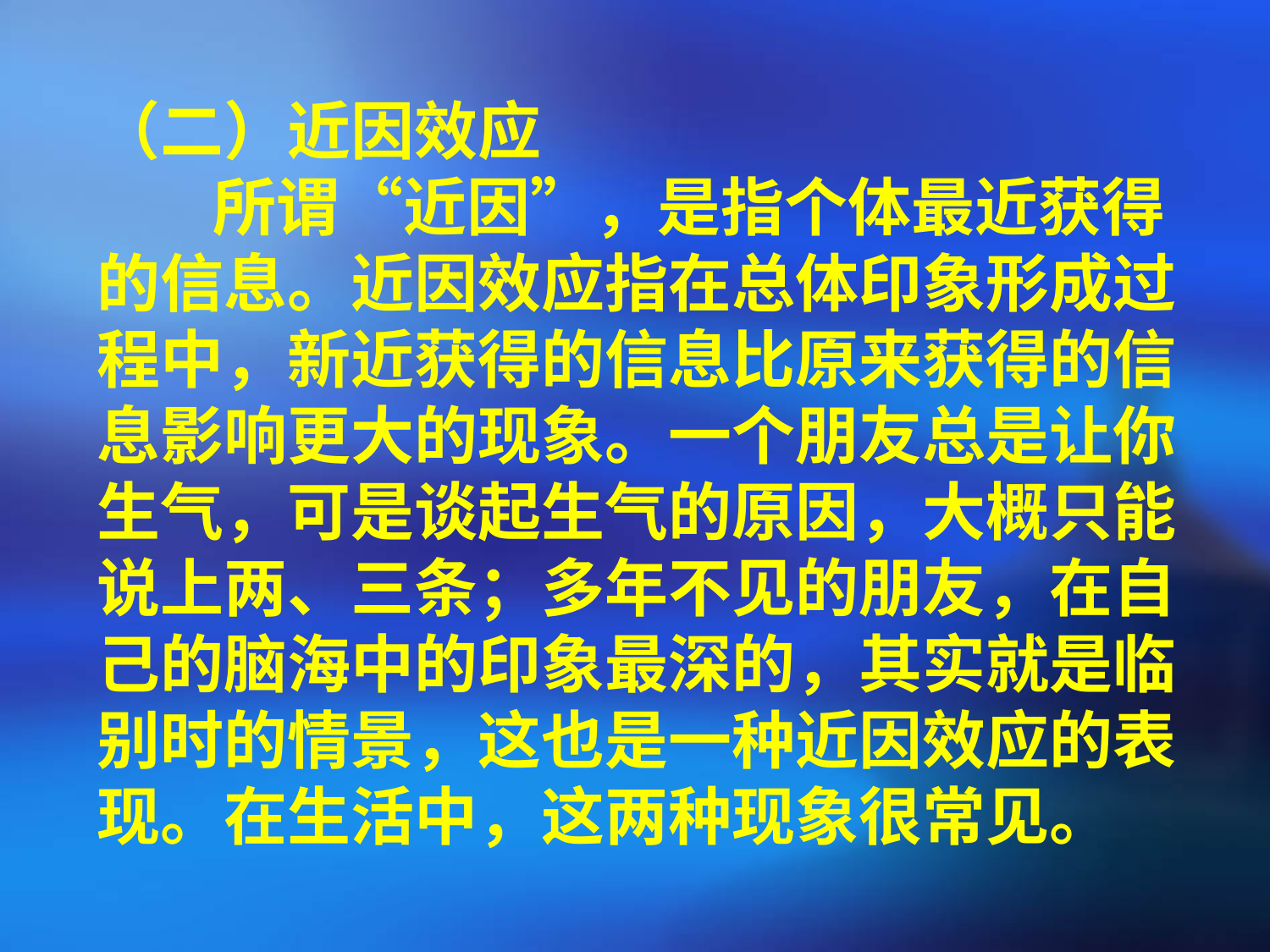

（二）近因效应
       所谓“近因”，是指个体最近获得的信息。近因效应指在总体印象形成过程中，新近获得的信息比原来获得的信息影响更大的现象。一个朋友总是让你生气，可是谈起生气的原因，大概只能说上两、三条；多年不见的朋友，在自己的脑海中的印象最深的，其实就是临别时的情景，这也是一种近因效应的表现。在生活中，这两种现象很常见。